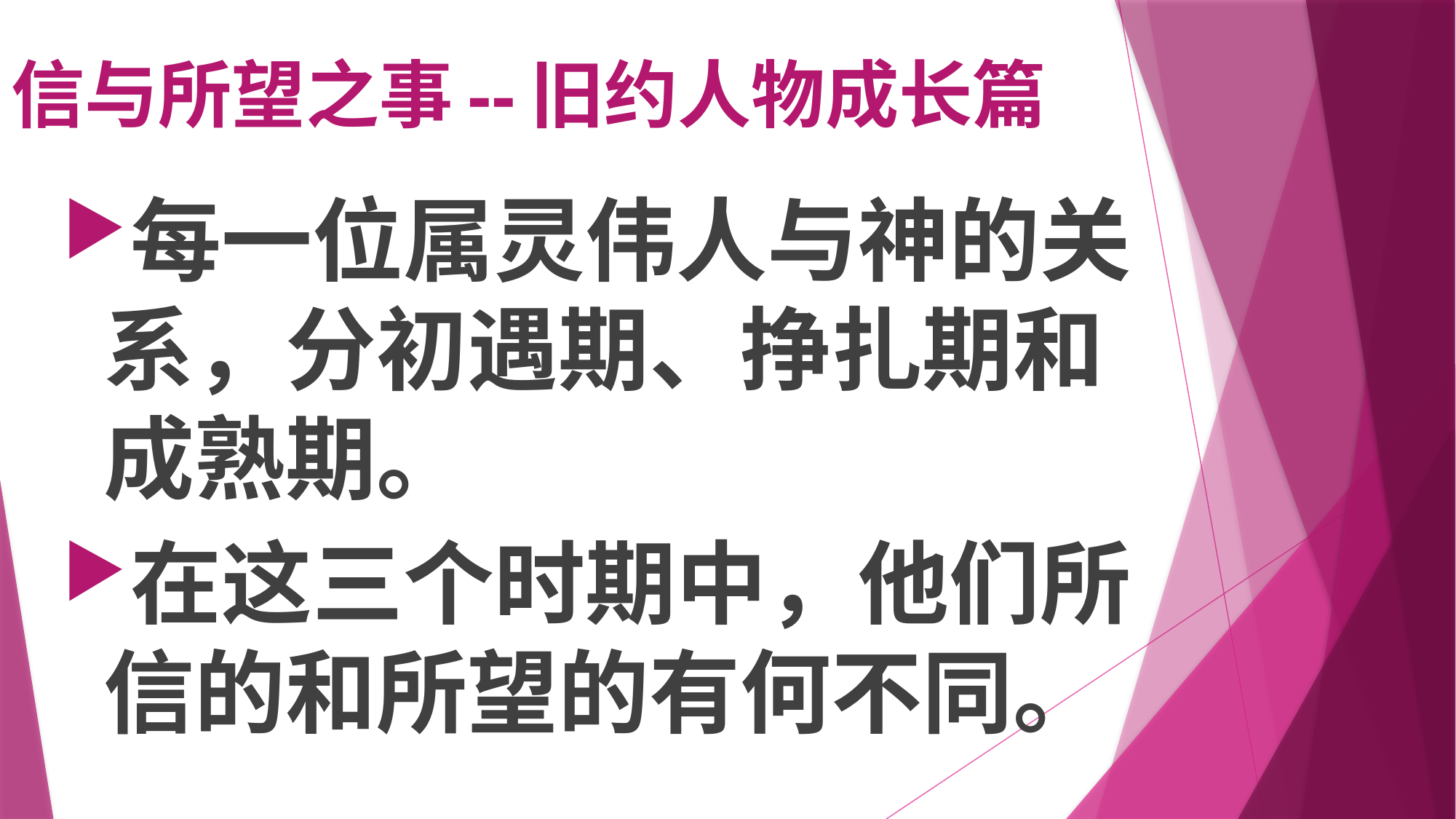

# 信与所望之事--旧约人物成长篇
每一位属灵伟人与神的关系，分初遇期、挣扎期和成熟期。
在这三个时期中，他们所信的和所望的有何不同。